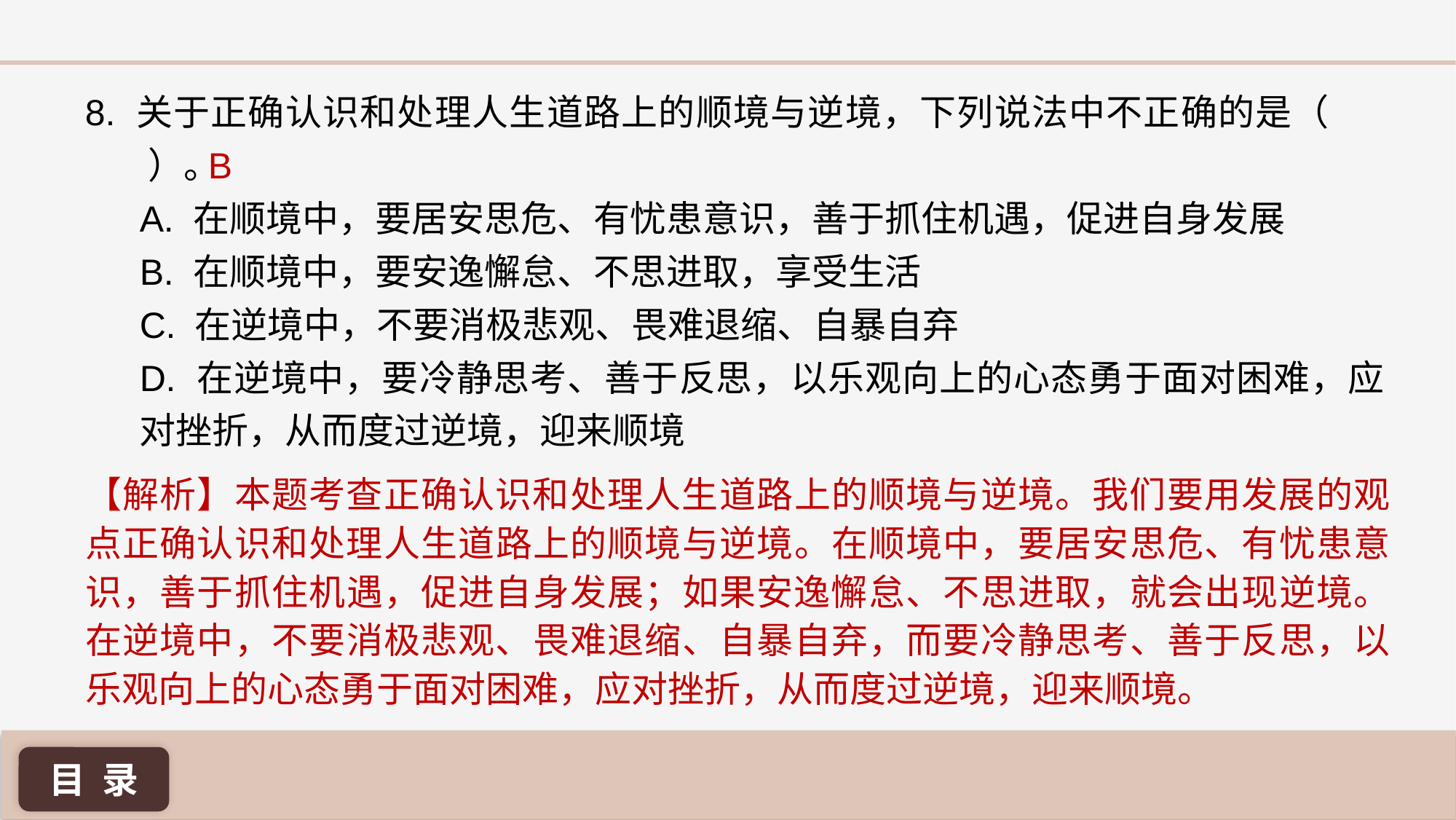

8. 关于正确认识和处理人生道路上的顺境与逆境，下列说法中不正确的是（        ）。
A. 在顺境中，要居安思危、有忧患意识，善于抓住机遇，促进自身发展
B. 在顺境中，要安逸懈怠、不思进取，享受生活
C. 在逆境中，不要消极悲观、畏难退缩、自暴自弃
D. 在逆境中，要冷静思考、善于反思，以乐观向上的心态勇于面对困难，应对挫折，从而度过逆境，迎来顺境
B
【解析】本题考查正确认识和处理人生道路上的顺境与逆境。我们要用发展的观点正确认识和处理人生道路上的顺境与逆境。在顺境中，要居安思危、有忧患意识，善于抓住机遇，促进自身发展；如果安逸懈怠、不思进取，就会出现逆境。在逆境中，不要消极悲观、畏难退缩、自暴自弃，而要冷静思考、善于反思，以乐观向上的心态勇于面对困难，应对挫折，从而度过逆境，迎来顺境。